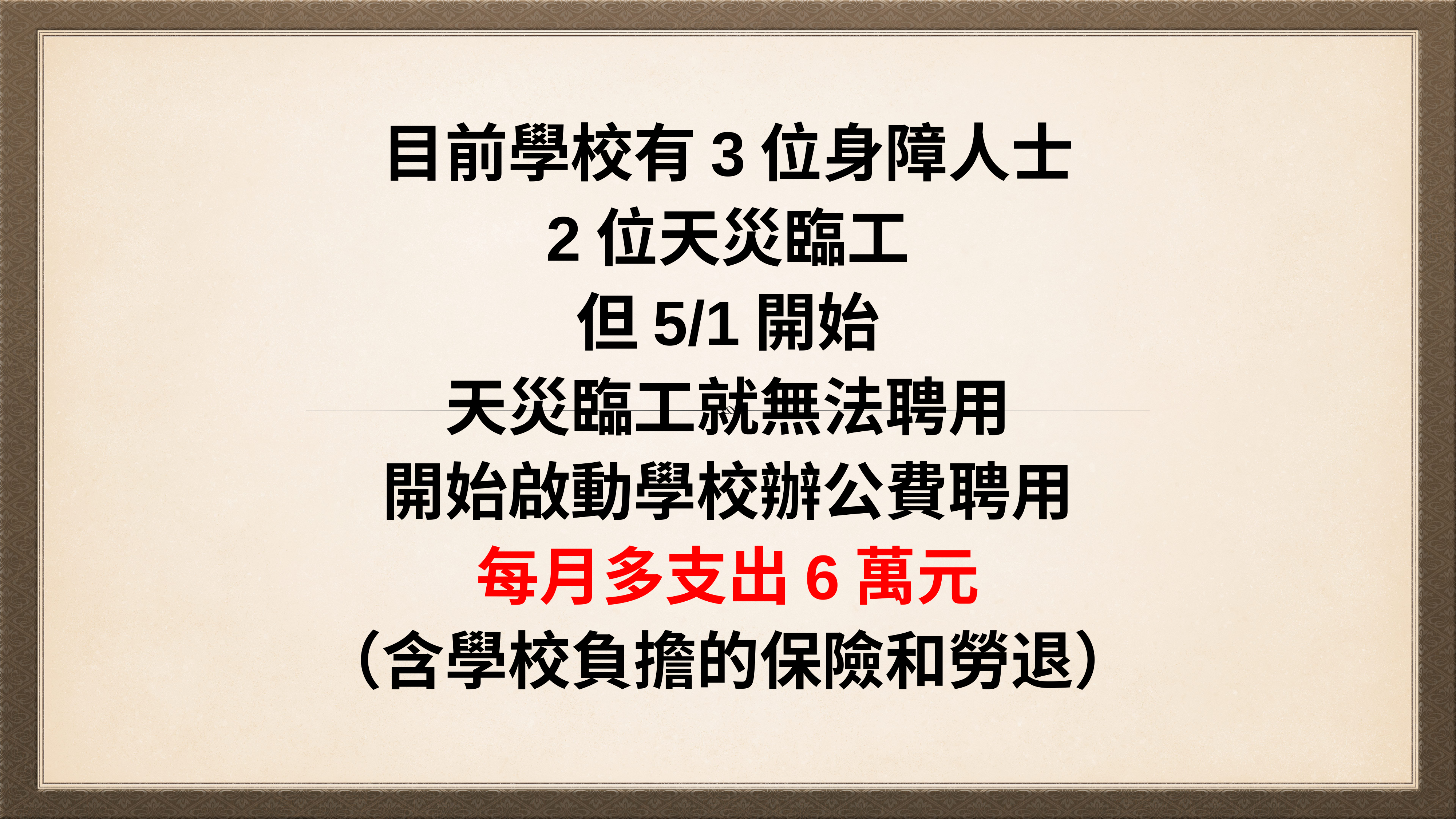

# 目前學校有3位身障人士
2位天災臨工
但5/1開始
天災臨工就無法聘用
開始啟動學校辦公費聘用
每月多支出6萬元
（含學校負擔的保險和勞退）